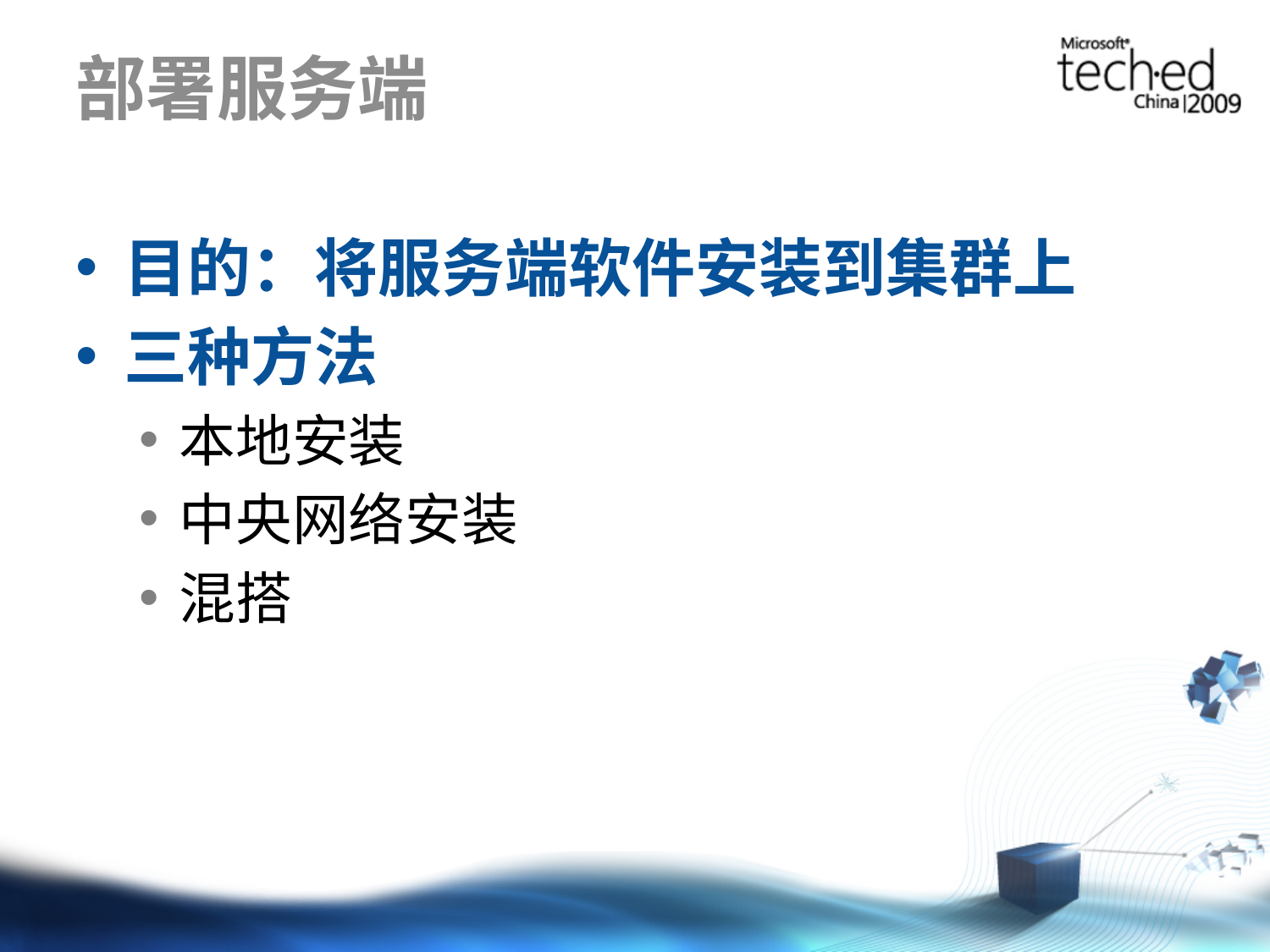

# 部署服务端
目的：将服务端软件安装到集群上
三种方法
本地安装
中央网络安装
混搭